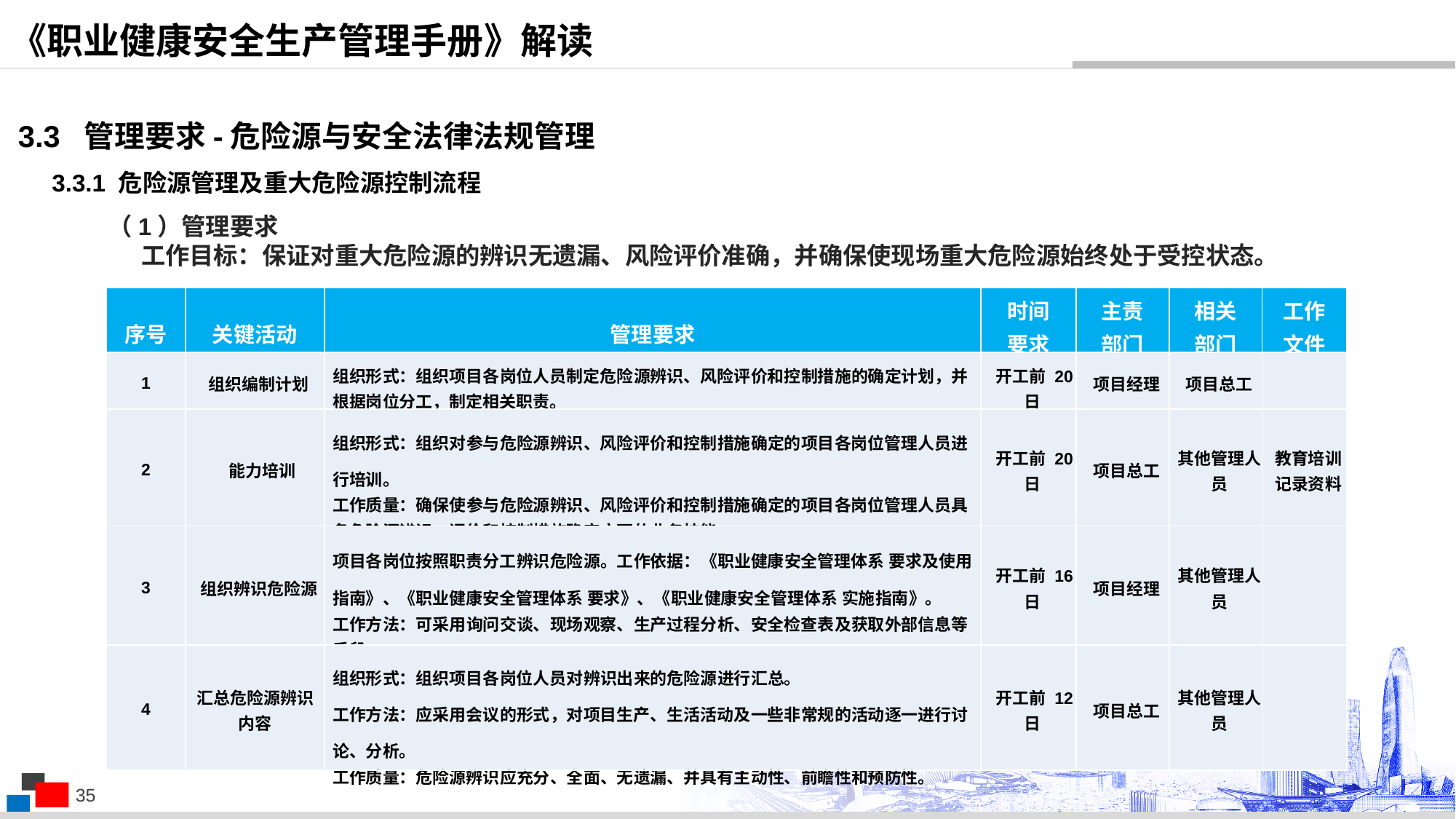

《职业健康安全生产管理手册》解读
3.3  管理要求-危险源与安全法律法规管理
3.3.1 危险源管理及重大危险源控制流程
（1）管理要求
     工作目标：保证对重大危险源的辨识无遗漏、风险评价准确，并确保使现场重大危险源始终处于受控状态。
| 序号 | 关键活动 | 管理要求 | 时间 要求 | 主责 部门 | 相关 部门 | 工作 文件 |
| --- | --- | --- | --- | --- | --- | --- |
| 1 | 组织编制计划 | 组织形式：组织项目各岗位人员制定危险源辨识、风险评价和控制措施的确定计划，并根据岗位分工，制定相关职责。 | 开工前 20 日 | 项目经理 | 项目总工 |  |
| 2 | 能力培训 | 组织形式：组织对参与危险源辨识、风险评价和控制措施确定的项目各岗位管理人员进行培训。 工作质量：确保使参与危险源辨识、风险评价和控制措施确定的项目各岗位管理人员具备危险源辨识、评价和控制措施确定方面的业务技能。 | 开工前 20 日 | 项目总工 | 其他管理人员 | 教育培训记录资料 |
| 3 | 组织辨识危险源 | 项目各岗位按照职责分工辨识危险源。工作依据：《职业健康安全管理体系 要求及使用指南》、《职业健康安全管理体系 要求》、《职业健康安全管理体系 实施指南》。 工作方法：可采用询问交谈、现场观察、生产过程分析、安全检查表及获取外部信息等手段。 | 开工前 16 日 | 项目经理 | 其他管理人员 |  |
| 4 | 汇总危险源辨识内容 | 组织形式：组织项目各岗位人员对辨识出来的危险源进行汇总。 工作方法：应采用会议的形式，对项目生产、生活活动及一些非常规的活动逐一进行讨论、分析。 工作质量：危险源辨识应充分、全面、无遗漏、并具有主动性、前瞻性和预防性。 | 开工前 12 日 | 项目总工 | 其他管理人员 |  |